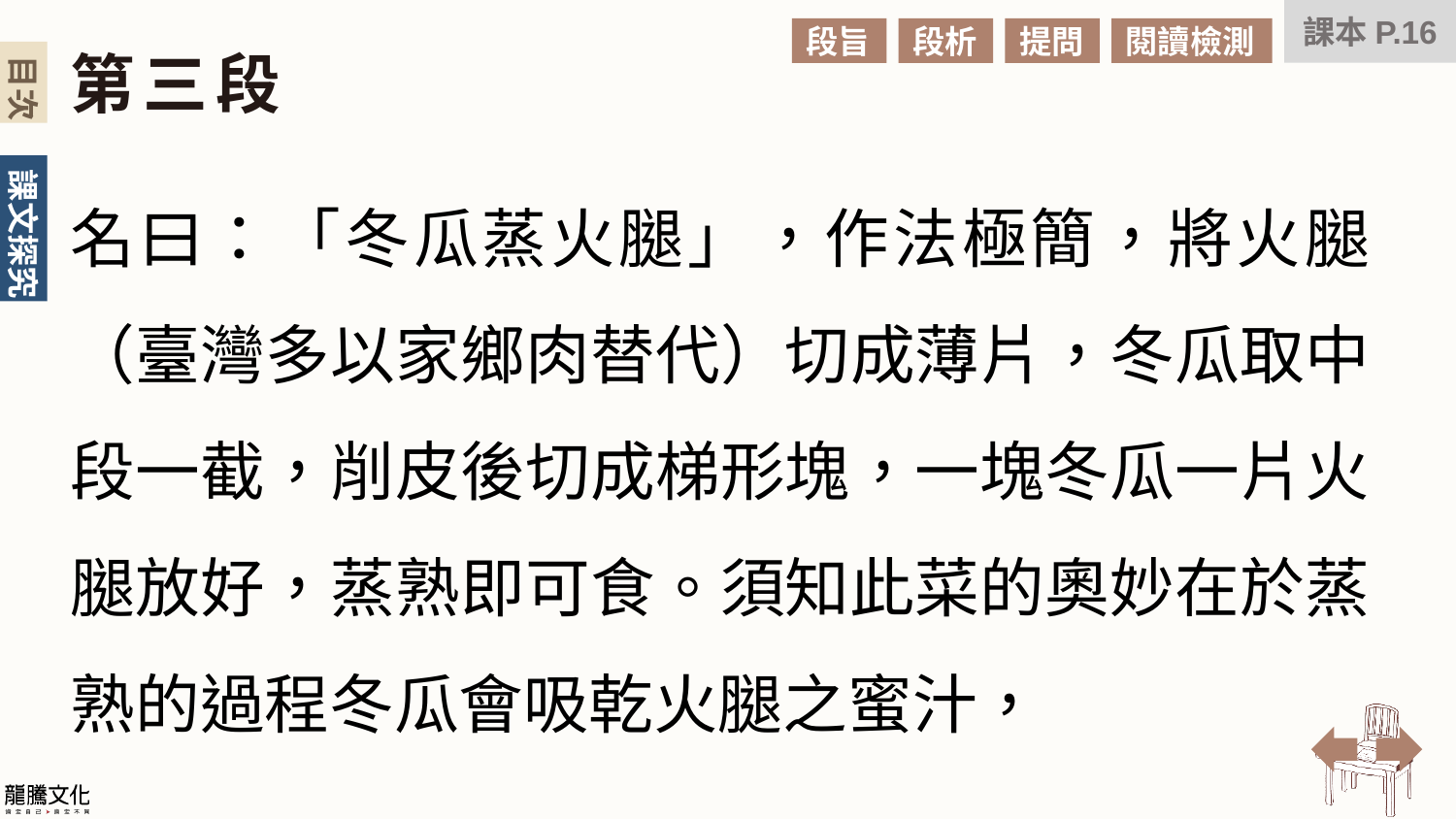

課本P.16
段旨
段析
提問
閱讀檢測
第三段
名曰：「冬瓜蒸火腿」，作法極簡，將火腿（臺灣多以家鄉肉替代）切成薄片，冬瓜取中段一截，削皮後切成梯形塊，一塊冬瓜一片火腿放好，蒸熟即可食。須知此菜的奧妙在於蒸熟的過程冬瓜會吸乾火腿之蜜汁，